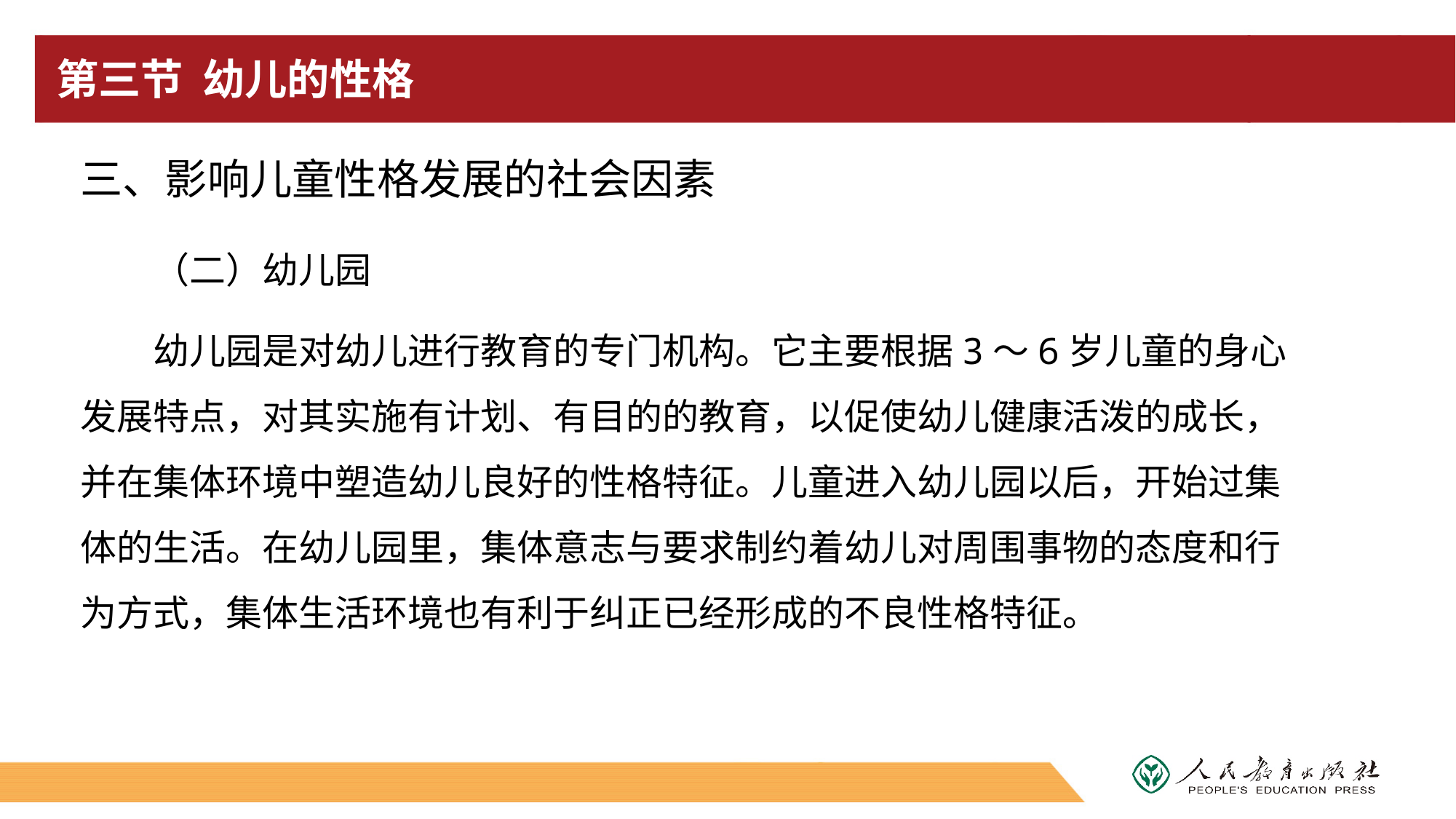

# 第三节  幼儿的性格
三、影响儿童性格发展的社会因素
（二）幼儿园
幼儿园是对幼儿进行教育的专门机构。它主要根据3～6岁儿童的身心发展特点，对其实施有计划、有目的的教育，以促使幼儿健康活泼的成长，并在集体环境中塑造幼儿良好的性格特征。儿童进入幼儿园以后，开始过集体的生活。在幼儿园里，集体意志与要求制约着幼儿对周围事物的态度和行为方式，集体生活环境也有利于纠正已经形成的不良性格特征。